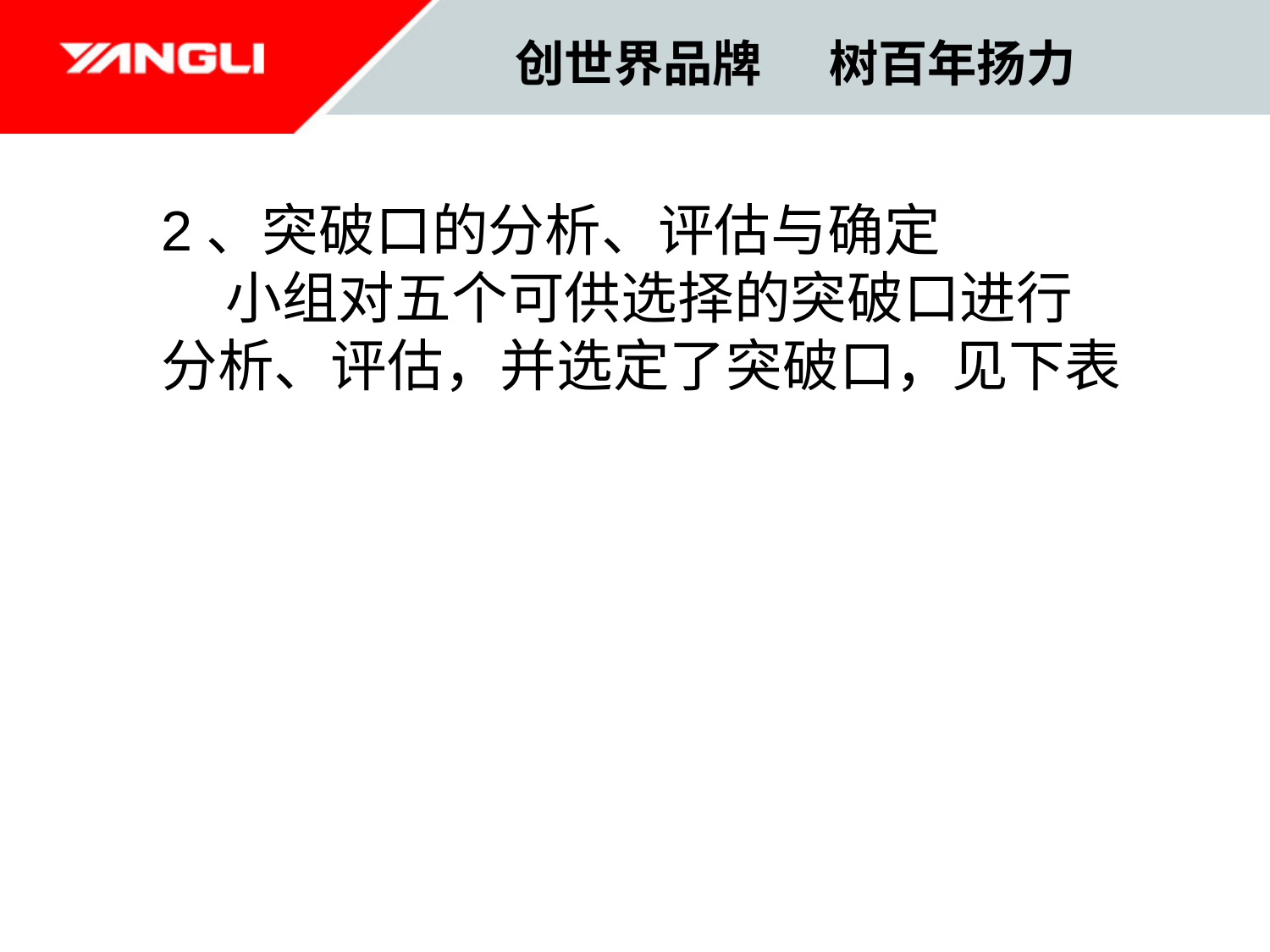

创世界品牌      树百年扬力
2、突破口的分析、评估与确定
    小组对五个可供选择的突破口进行分析、评估，并选定了突破口，见下表